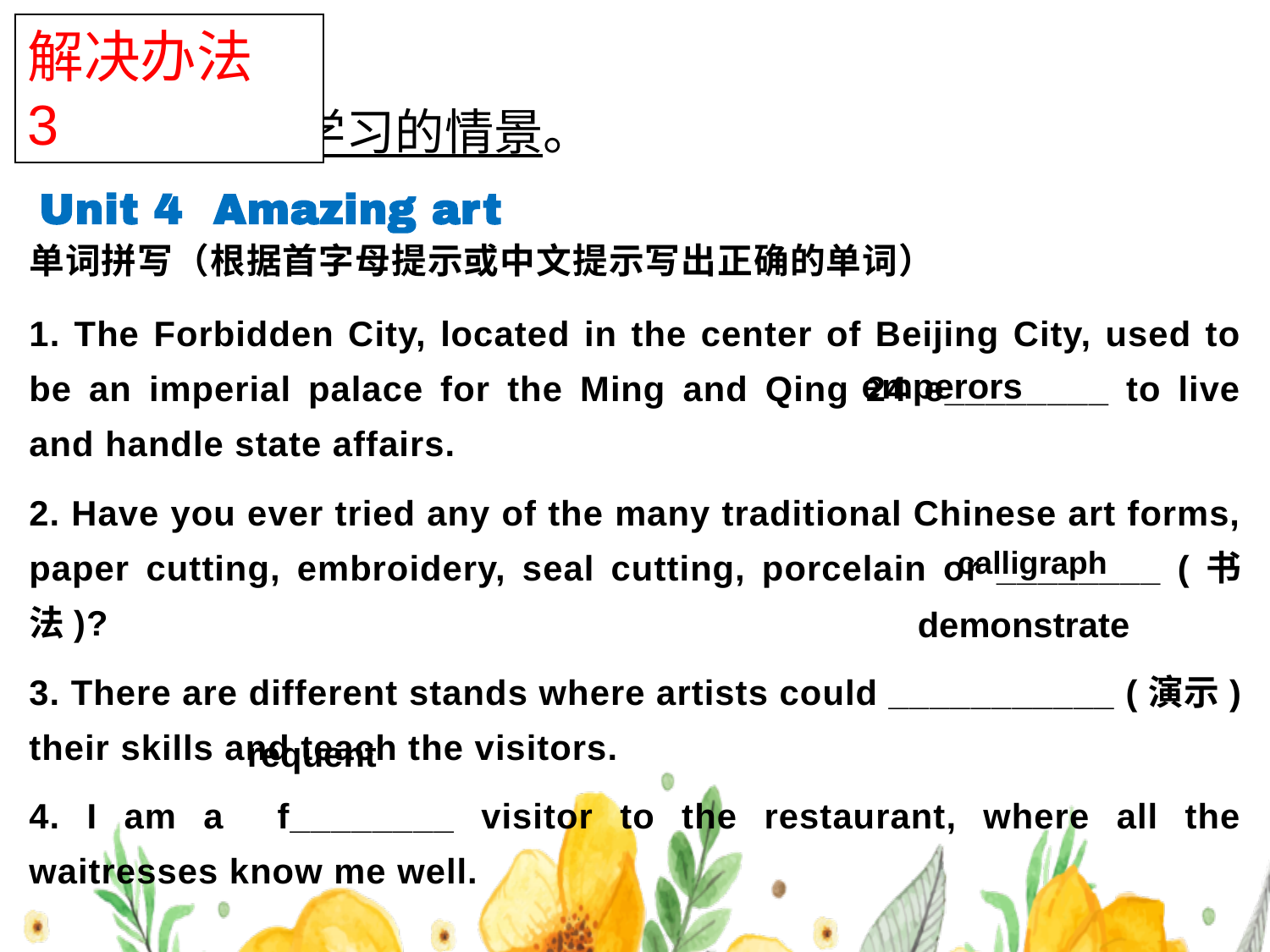

解决办法 3
3.创设单词学习的情景。
# Unit 4  Amazing art
单词拼写（根据首字母提示或中文提示写出正确的单词）
1. The Forbidden City, located in the center of Beijing City, used to be an imperial palace for the Ming and Qing 24 e________ to live and handle state affairs.
2. Have you ever tried any of the many traditional Chinese art forms, paper cutting, embroidery, seal cutting, porcelain or ________ (书法)?
3. There are different stands where artists could ___________ (演示) their skills and teach the visitors.
4. I am a  f________ visitor to the restaurant, where all the waitresses know me well.

emperors
calligraph
demonstrate
 requent